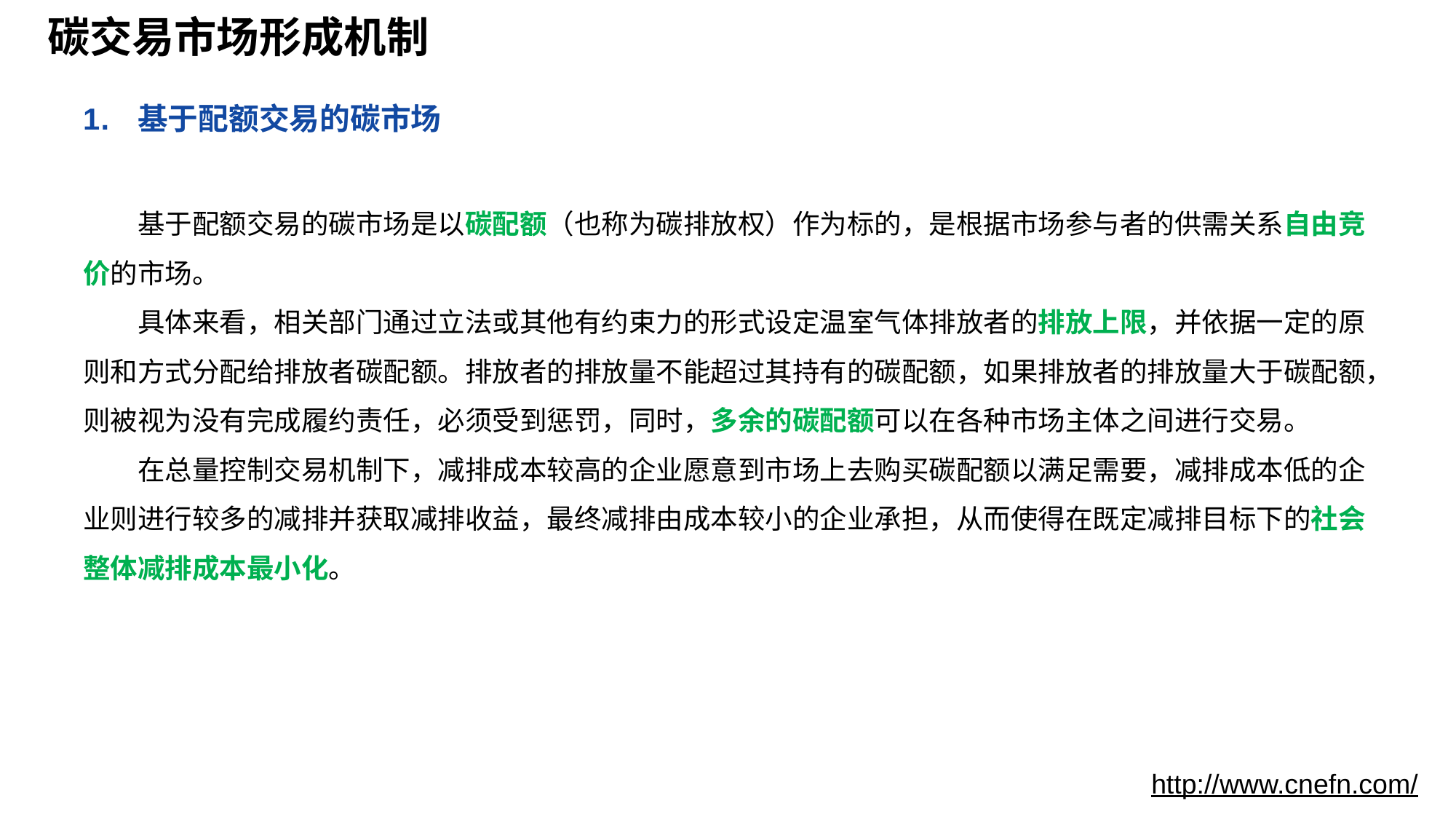

# 碳交易市场形成机制
基于配额交易的碳市场

基于配额交易的碳市场是以碳配额（也称为碳排放权）作为标的，是根据市场参与者的供需关系自由竞价的市场。
具体来看，相关部门通过立法或其他有约束力的形式设定温室气体排放者的排放上限，并依据一定的原则和方式分配给排放者碳配额。排放者的排放量不能超过其持有的碳配额，如果排放者的排放量大于碳配额，则被视为没有完成履约责任，必须受到惩罚，同时，多余的碳配额可以在各种市场主体之间进行交易。
在总量控制交易机制下，减排成本较高的企业愿意到市场上去购买碳配额以满足需要，减排成本低的企业则进行较多的减排并获取减排收益，最终减排由成本较小的企业承担，从而使得在既定减排目标下的社会整体减排成本最小化。